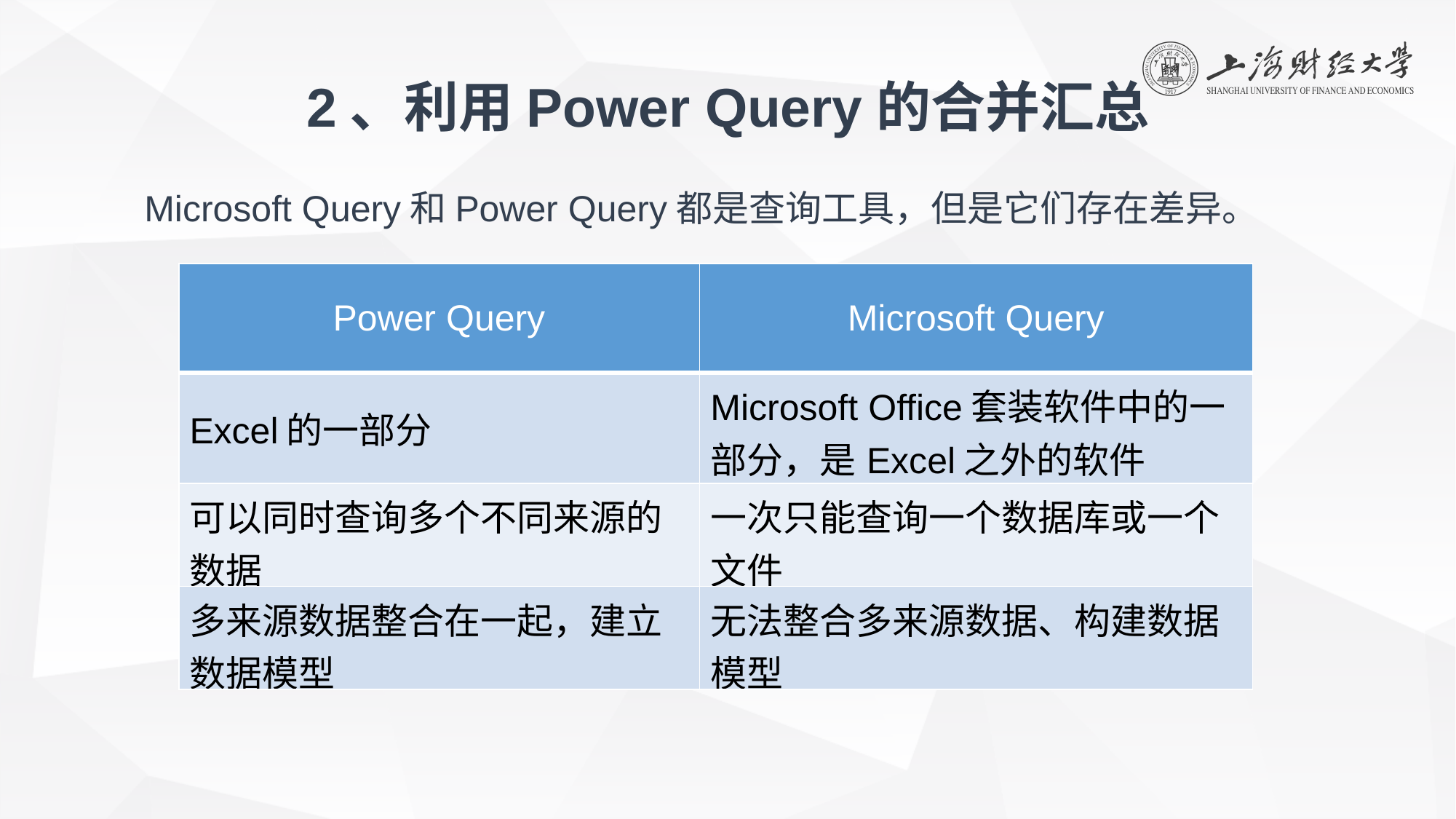

2、利用Power Query的合并汇总
    Microsoft Query和Power Query都是查询工具，但是它们存在差异。
| Power Query | Microsoft Query |
| --- | --- |
| Excel的一部分 | Microsoft Office套装软件中的一部分，是Excel之外的软件 |
| 可以同时查询多个不同来源的数据 | 一次只能查询一个数据库或一个文件 |
| 多来源数据整合在一起，建立数据模型 | 无法整合多来源数据、构建数据模型 |